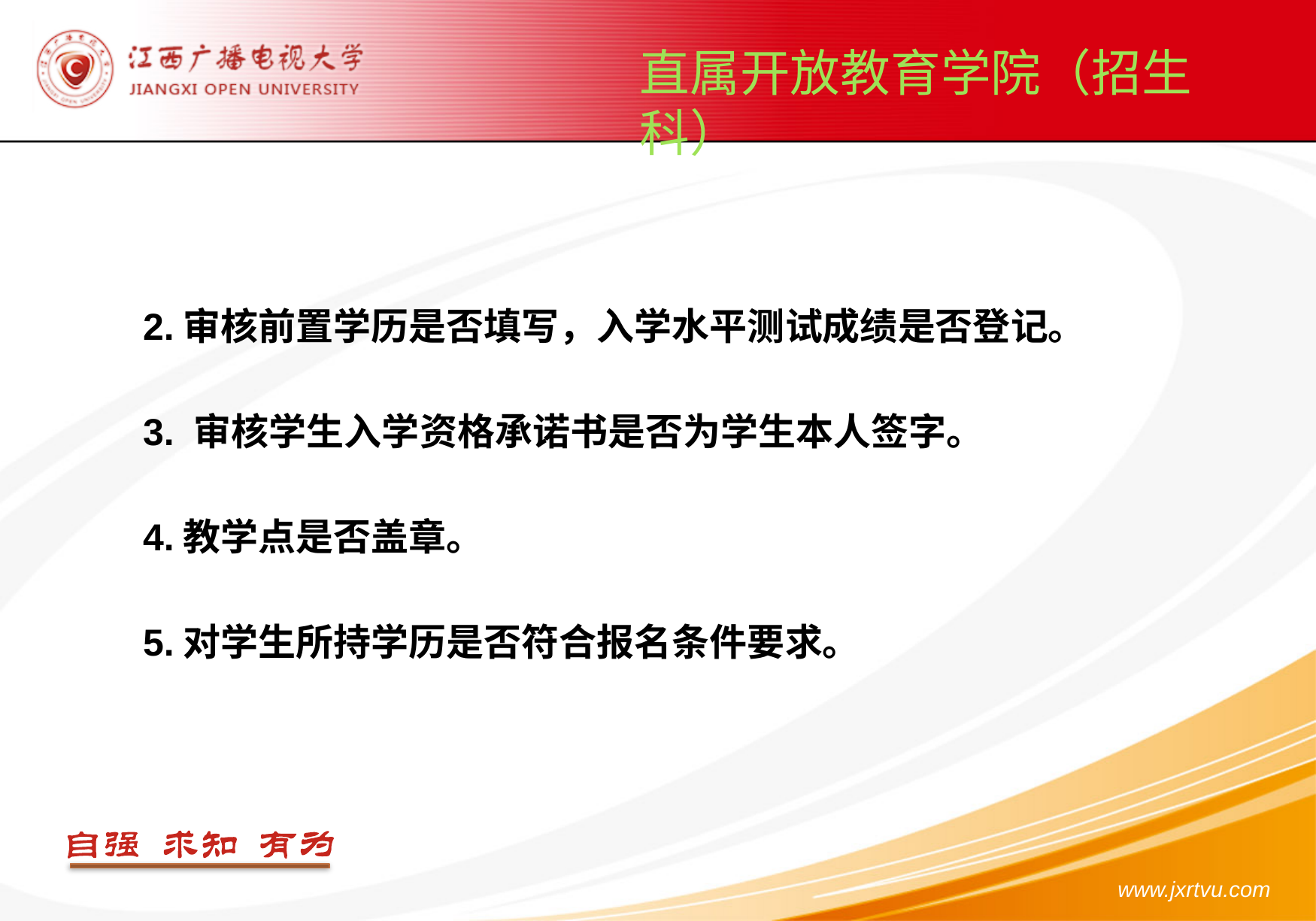

直属开放教育学院（招生科）
   2.审核前置学历是否填写，入学水平测试成绩是否登记。

   3. 审核学生入学资格承诺书是否为学生本人签字。

   4.教学点是否盖章。

   5.对学生所持学历是否符合报名条件要求。